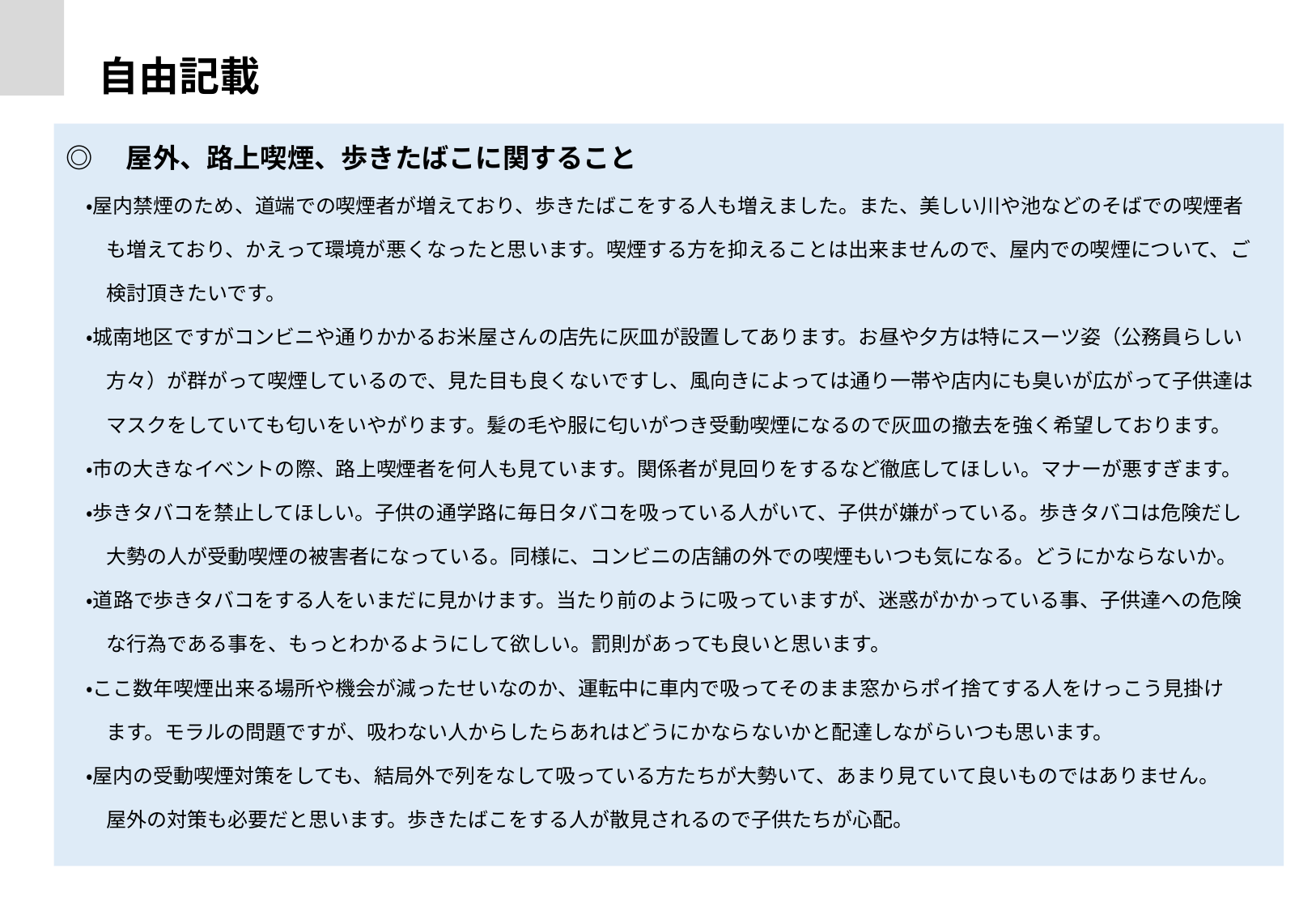

自由記載（一部抜粋）
◎　屋外、路上喫煙、歩きたばこに関すること
　・屋内禁煙のため、道端での喫煙者が増えており、歩きたばこをする人も増えました。また、美しい川や池などのそばでの喫煙者
　　も増えており、かえって環境が悪くなったと思います。喫煙する方を抑えることは出来ませんので、屋内での喫煙について、ご
　　検討頂きたいです。
　・城南地区ですがコンビニや通りかかるお米屋さんの店先に灰皿が設置してあります。お昼や夕方は特にスーツ姿（公務員らしい
　　方々）が群がって喫煙しているので、見た目も良くないですし、風向きによっては通り一帯や店内にも臭いが広がって子供達は
　　マスクをしていても匂いをいやがります。髪の毛や服に匂いがつき受動喫煙になるので灰皿の撤去を強く希望しております。
　・市の大きなイベントの際、路上喫煙者を何人も見ています。関係者が見回りをするなど徹底してほしい。マナーが悪すぎます。
　・歩きタバコを禁止してほしい。子供の通学路に毎日タバコを吸っている人がいて、子供が嫌がっている。歩きタバコは危険だし
　　大勢の人が受動喫煙の被害者になっている。同様に、コンビニの店舗の外での喫煙もいつも気になる。どうにかならないか。
　・道路で歩きタバコをする人をいまだに見かけます。当たり前のように吸っていますが、迷惑がかかっている事、子供達への危険
　　な行為である事を、もっとわかるようにして欲しい。罰則があっても良いと思います。
　・ここ数年喫煙出来る場所や機会が減ったせいなのか、運転中に車内で吸ってそのまま窓からポイ捨てする人をけっこう見掛け
　　ます。モラルの問題ですが、吸わない人からしたらあれはどうにかならないかと配達しながらいつも思います。
　・屋内の受動喫煙対策をしても、結局外で列をなして吸っている方たちが大勢いて、あまり見ていて良いものではありません。
　　屋外の対策も必要だと思います。歩きたばこをする人が散見されるので子供たちが心配。